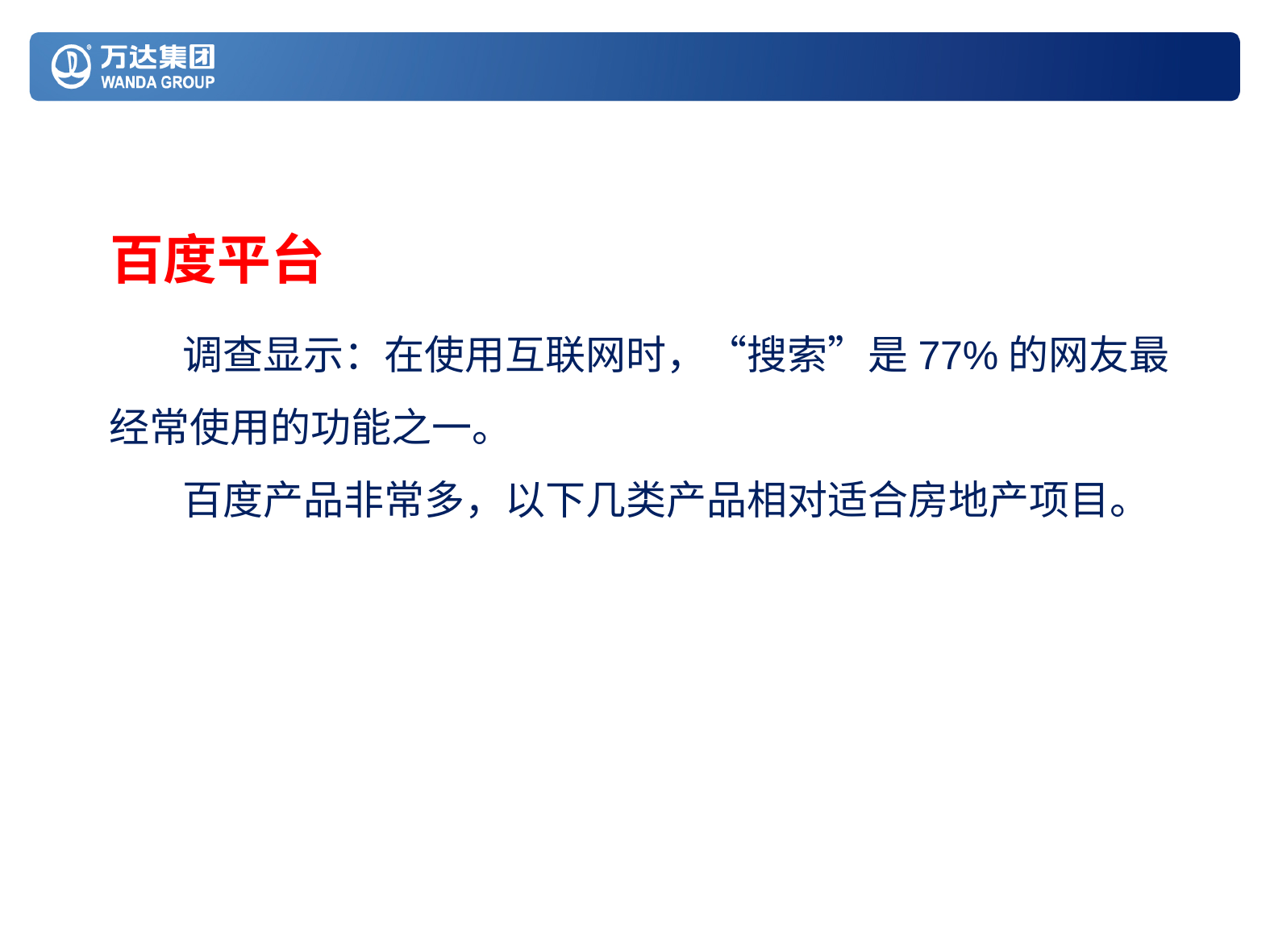

百度平台
       调查显示：在使用互联网时，“搜索”是77%的网友最经常使用的功能之一。
       百度产品非常多，以下几类产品相对适合房地产项目。